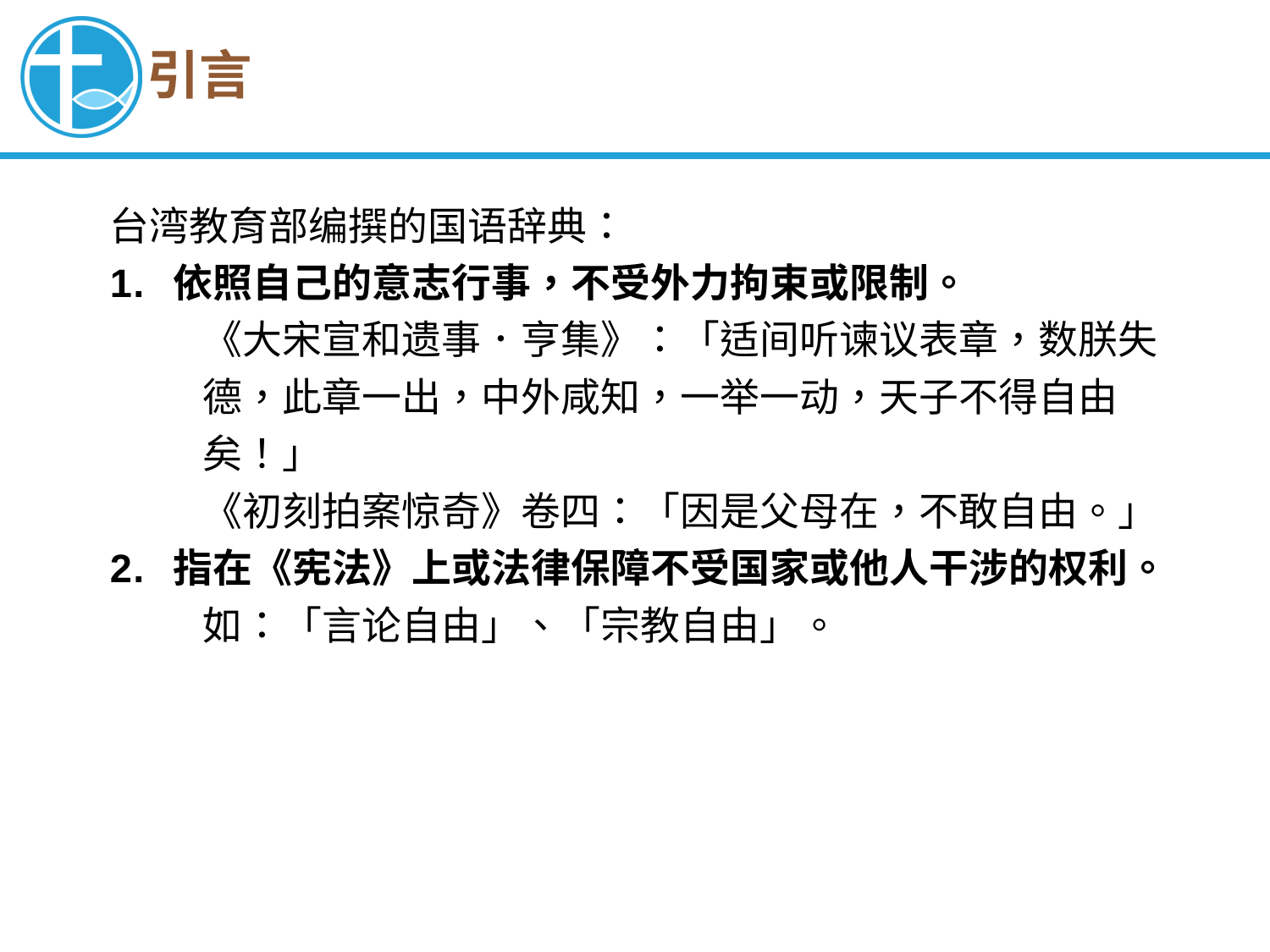

引言
台湾教育部编撰的国语辞典：
依照自己的意志行事，不受外力拘束或限制。
《大宋宣和遗事．亨集》：「适间听谏议表章，数朕失德，此章一出，中外咸知，一举一动，天子不得自由矣！」
《初刻拍案惊奇》卷四：「因是父母在，不敢自由。」
指在《宪法》上或法律保障不受国家或他人干涉的权利。
如：「言论自由」、「宗教自由」。